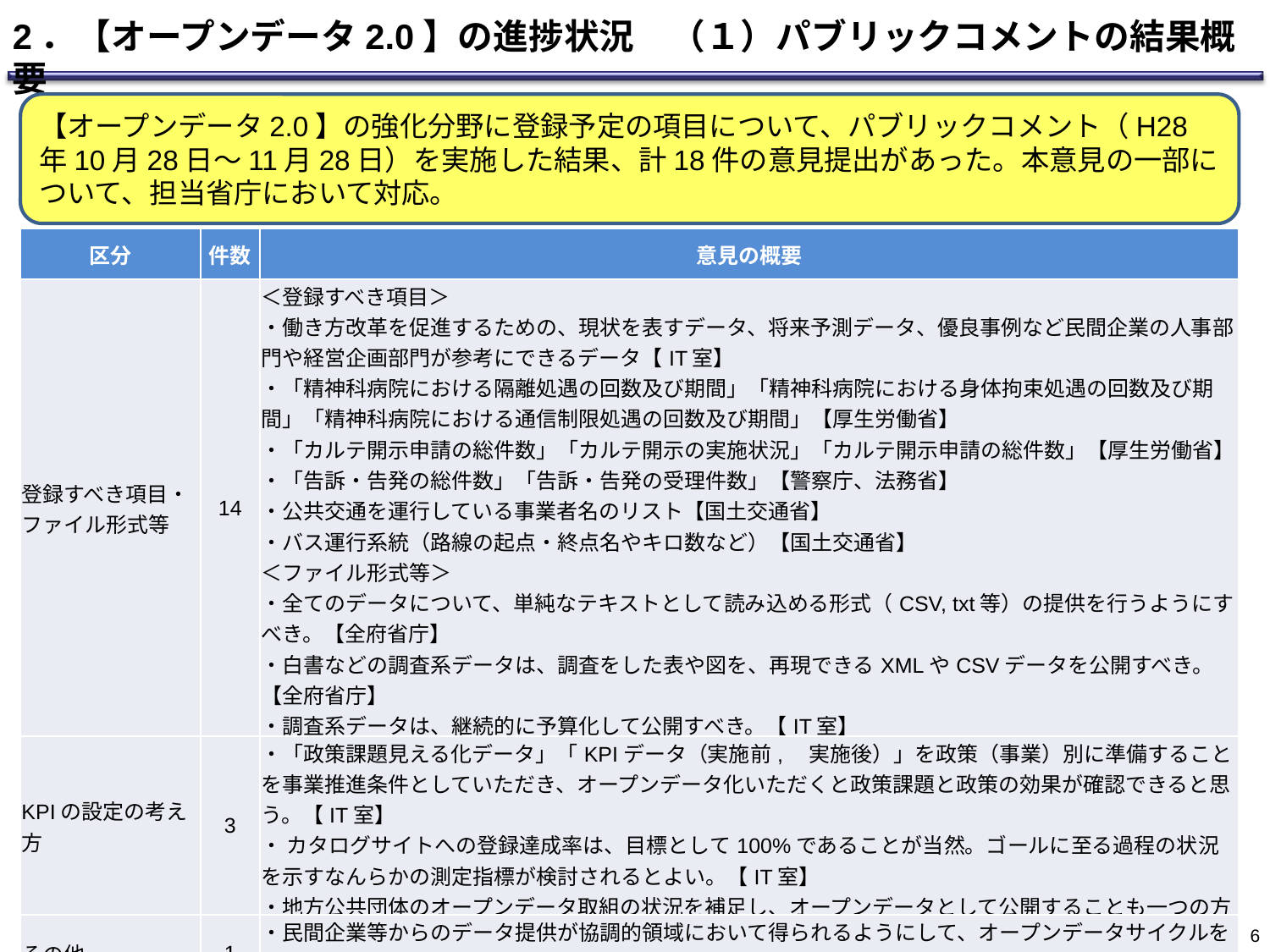

2．【オープンデータ2.0】の進捗状況　（１）パブリックコメントの結果概要
【オープンデータ2.0】の強化分野に登録予定の項目について、パブリックコメント（H28年10月28日～11月28日）を実施した結果、計18件の意見提出があった。本意見の一部について、担当省庁において対応。
| 区分 | 件数 | 意見の概要 |
| --- | --- | --- |
| 登録すべき項目・ ファイル形式等 | 14 | ＜登録すべき項目＞ ・働き方改革を促進するための、現状を表すデータ、将来予測データ、優良事例など民間企業の人事部門や経営企画部門が参考にできるデータ【IT室】 ・「精神科病院における隔離処遇の回数及び期間」「精神科病院における身体拘束処遇の回数及び期間」「精神科病院における通信制限処遇の回数及び期間」【厚生労働省】 ・「カルテ開示申請の総件数」「カルテ開示の実施状況」「カルテ開示申請の総件数」【厚生労働省】 ・「告訴・告発の総件数」「告訴・告発の受理件数」【警察庁、法務省】 ・公共交通を運行している事業者名のリスト【国土交通省】 ・バス運行系統（路線の起点・終点名やキロ数など）【国土交通省】 ＜ファイル形式等＞ ・全てのデータについて、単純なテキストとして読み込める形式（CSV, txt等）の提供を行うようにすべき。【全府省庁】 ・白書などの調査系データは、調査をした表や図を、再現できるXMLやCSVデータを公開すべき。【全府省庁】 ・調査系データは、継続的に予算化して公開すべき。【IT室】 ・リアルタイムデータへの対応を検討すべき。【IT室】 ・IPA殿の語彙基盤、EDI団体、ISO、JISなど、データ項目の標準化が進んでいるので、政策検討のデータも、これらの標準データ項目でデータを作成し公開すべき。 【IT室】 |
| KPIの設定の考え方 | 3 | ・「政策課題見える化データ」「KPIデータ（実施前,　実施後）」を政策（事業）別に準備することを事業推進条件としていただき、オープンデータ化いただくと政策課題と政策の効果が確認できると思う。【IT室】 ・ カタログサイトへの登録達成率は、目標として100%であることが当然。ゴールに至る過程の状況を示すなんらかの測定指標が検討されるとよい。【IT室】 ・地方公共団体のオープンデータ取組の状況を補足し、オープンデータとして公開することも一つの方策と思う。【IT室】 |
| その他 | 1 | ・民間企業等からのデータ提供が協調的領域において得られるようにして、オープンデータサイクルを強化していくためには、民間企業がデータ提供の対価としての金銭を得られる基盤環境（法的基盤と、システム上の基盤）の整備が必要【IT室】 |
| 計 | 18 |  |
6